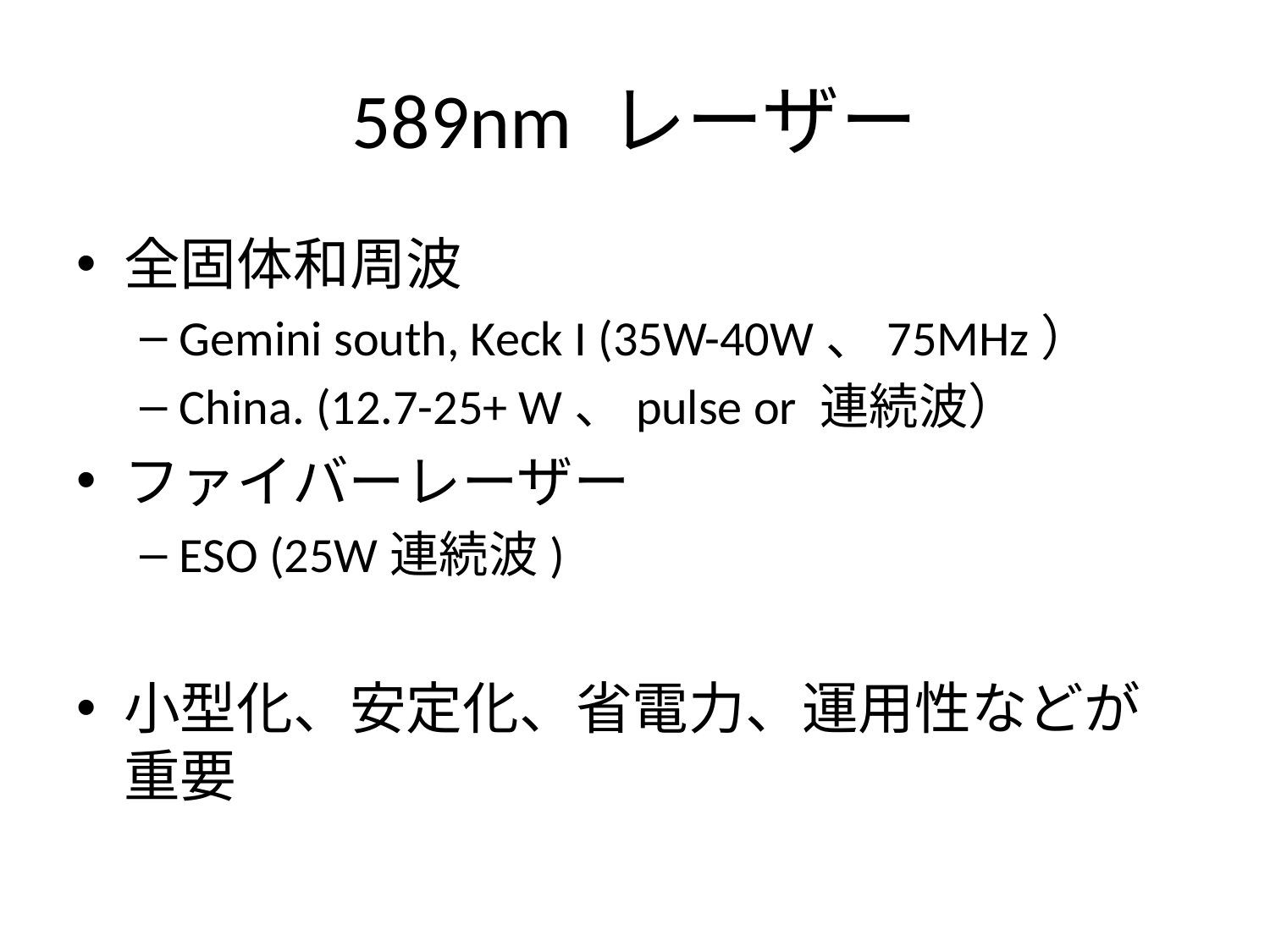

# 589nm レーザー
全固体和周波
Gemini south, Keck I (35W-40W、75MHz）
China. (12.7-25+ W、pulse or 連続波）
ファイバーレーザー
ESO (25W連続波)

小型化、安定化、省電力、運用性などが重要